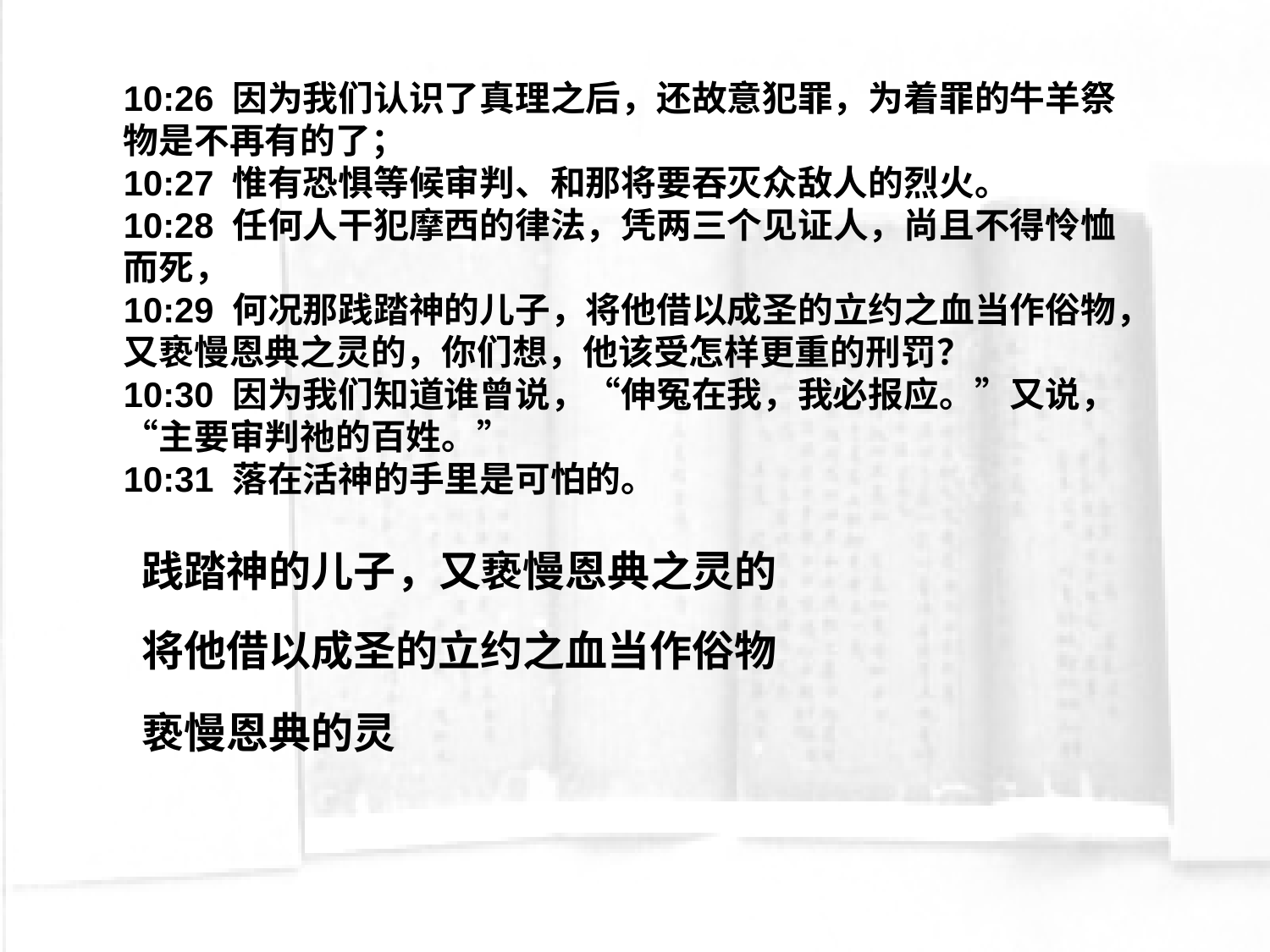

10:26 因为我们认识了真理之后，还故意犯罪，为着罪的牛羊祭物是不再有的了；
10:27 惟有恐惧等候审判、和那将要吞灭众敌人的烈火。
10:28 任何人干犯摩西的律法，凭两三个见证人，尚且不得怜恤而死，
10:29 何况那践踏神的儿子，将他借以成圣的立约之血当作俗物，又亵慢恩典之灵的，你们想，他该受怎样更重的刑罚？
10:30 因为我们知道谁曾说，“伸冤在我，我必报应。”又说，“主要审判祂的百姓。”
10:31 落在活神的手里是可怕的。
践踏神的儿子，又亵慢恩典之灵的
将他借以成圣的立约之血当作俗物
亵慢恩典的灵